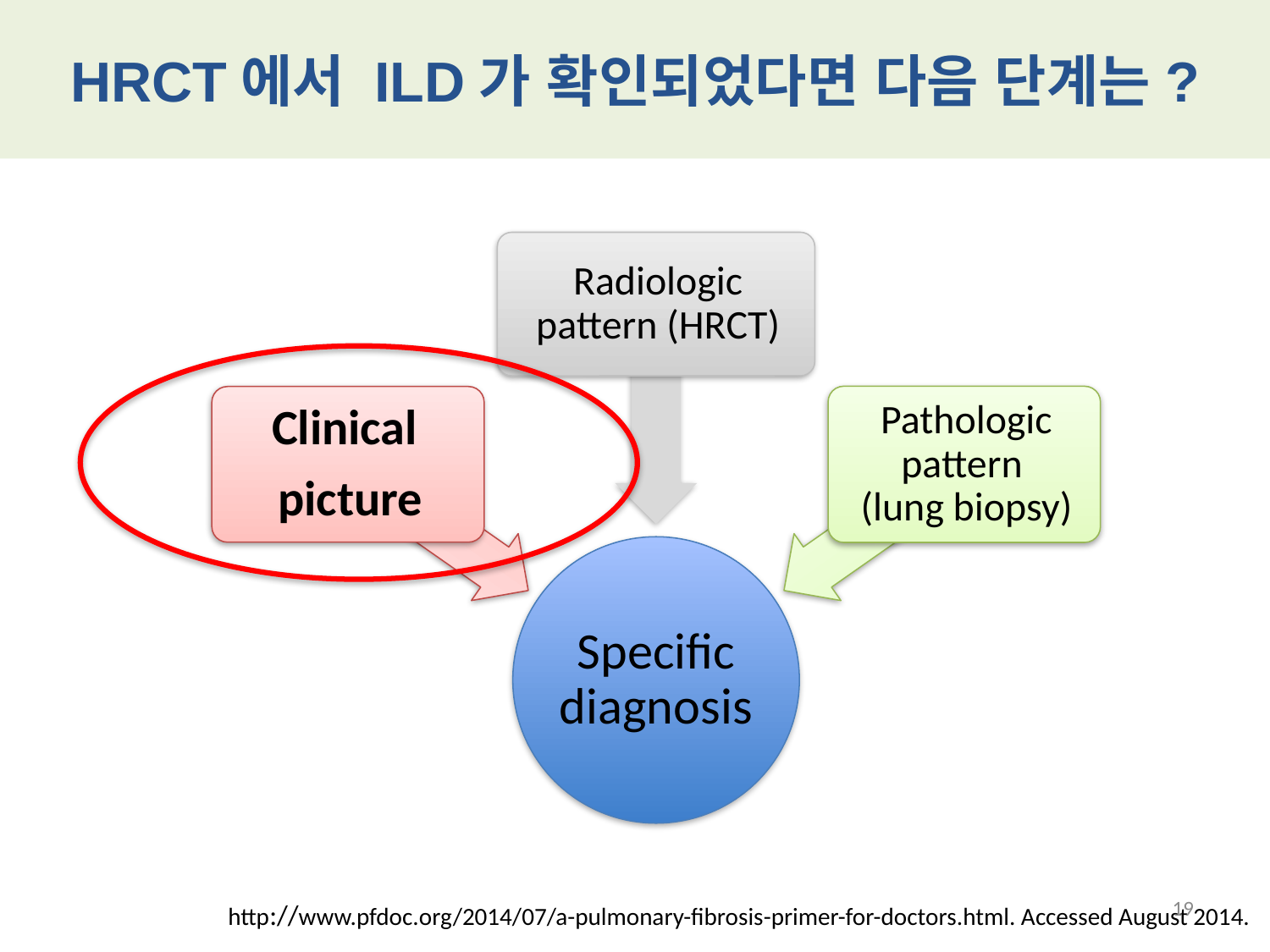

# HRCT에서 ILD가 확인되었다면 다음 단계는?
Specific diagnosis
Clinical
picture
Radiologic pattern (HRCT)
Pathologic pattern
(lung biopsy)

19
http://www.pfdoc.org/2014/07/a-pulmonary-fibrosis-primer-for-doctors.html. Accessed August 2014.